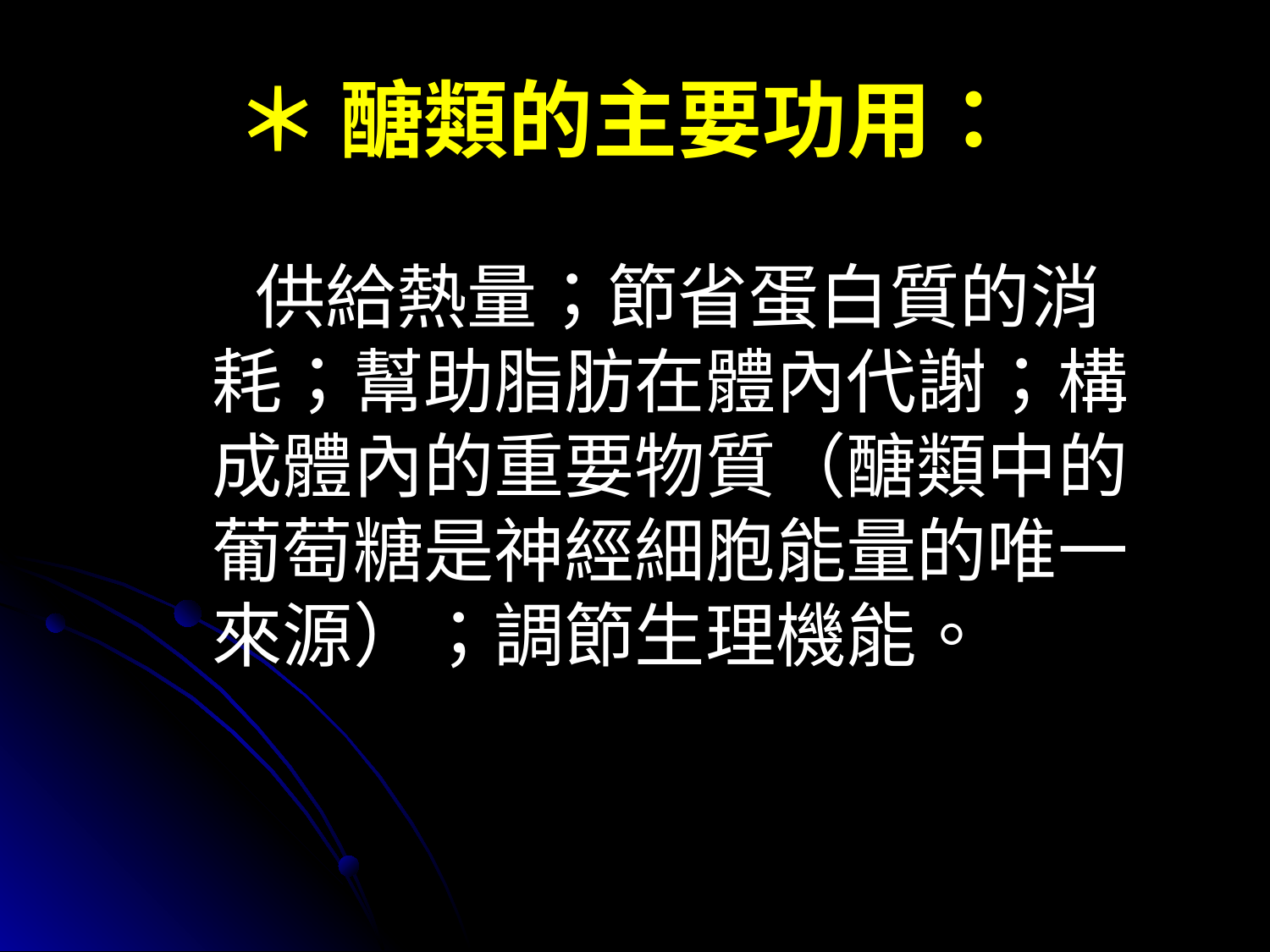

# ＊ 醣類的主要功用：
         供給熱量；節省蛋白質的消耗；幫助脂肪在體內代謝；構成體內的重要物質（醣類中的葡萄糖是神經細胞能量的唯一來源）；調節生理機能。